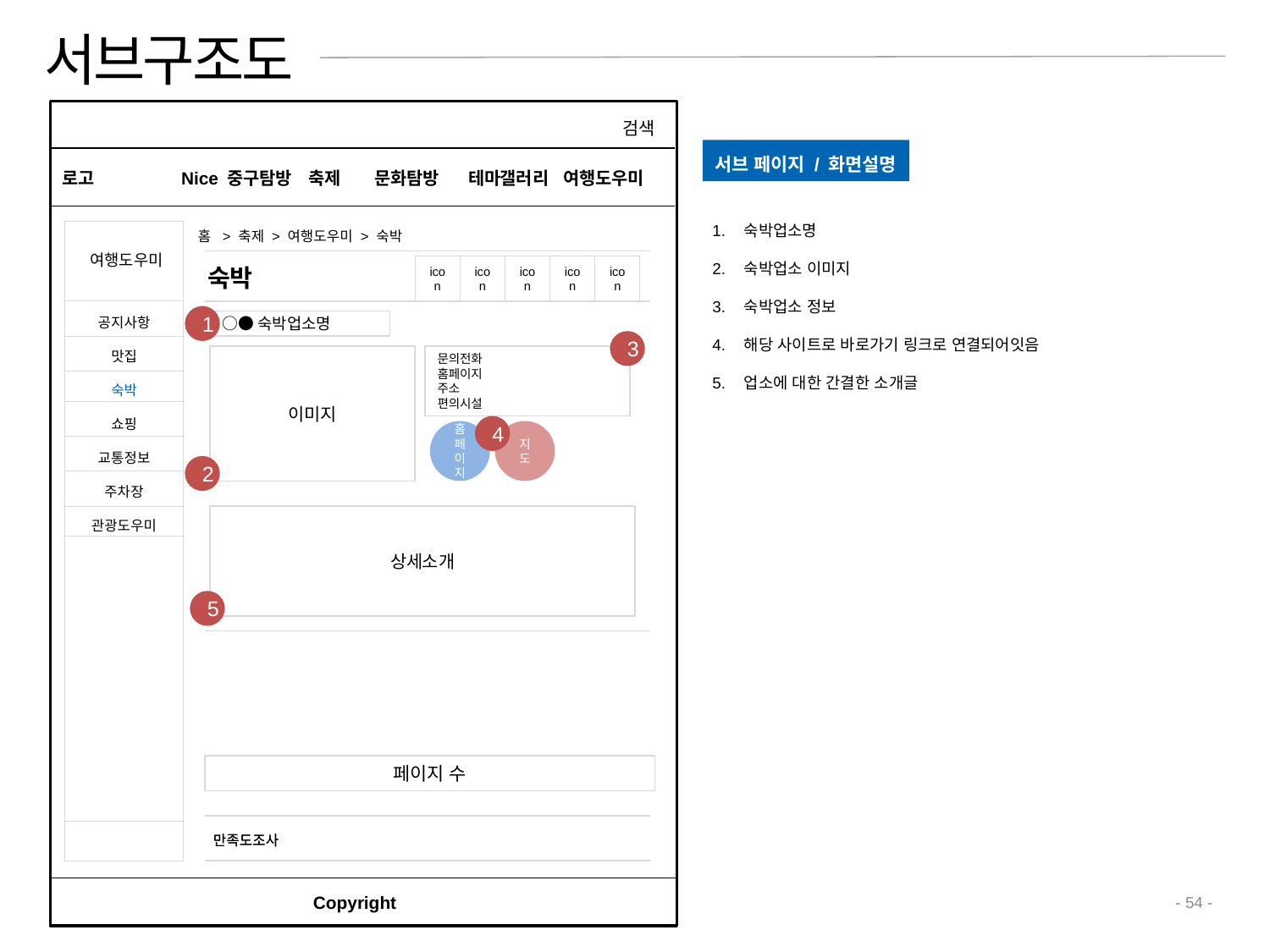

# 서브구조도
ㄷ
검색
서브 페이지 / 화면설명

로고
Nice 중구탐방	축제       문화탐방      테마갤러리   여행도우미
숙박업소명
숙박업소 이미지
숙박업소 정보
해당 사이트로 바로가기 링크로 연결되어잇음
업소에 대한 간결한 소개글

여행도우미
홈  > 축제 > 여행도우미 > 숙박
숙박
icon
icon
icon
icon
icon
공지사항
맛집
숙박
쇼핑
교통정보
주차장
관광도우미

1
○●숙박업소명
3
이미지
문의전화
홈페이지
주소
편의시설
4
홈페이지
지도
2
상세소개
5
페이지 수
만족도조사
만족도조사
Copyright